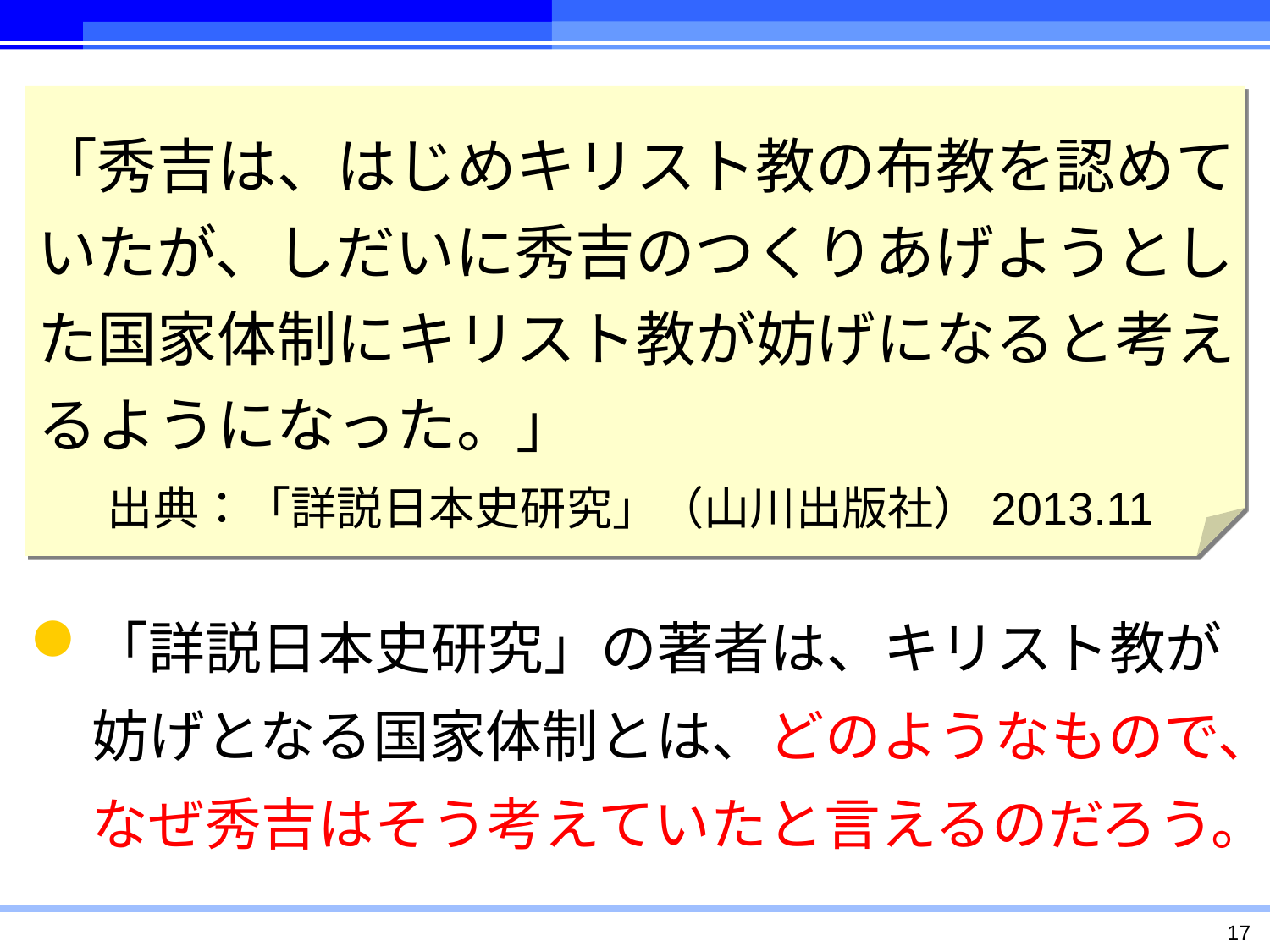

「秀吉は、はじめキリスト教の布教を認めていたが、しだいに秀吉のつくりあげようとした国家体制にキリスト教が妨げになると考えるようになった。」
出典：「詳説日本史研究」（山川出版社）2013.11
「詳説日本史研究」の著者は、キリスト教が妨げとなる国家体制とは、どのようなもので、なぜ秀吉はそう考えていたと言えるのだろう。
17